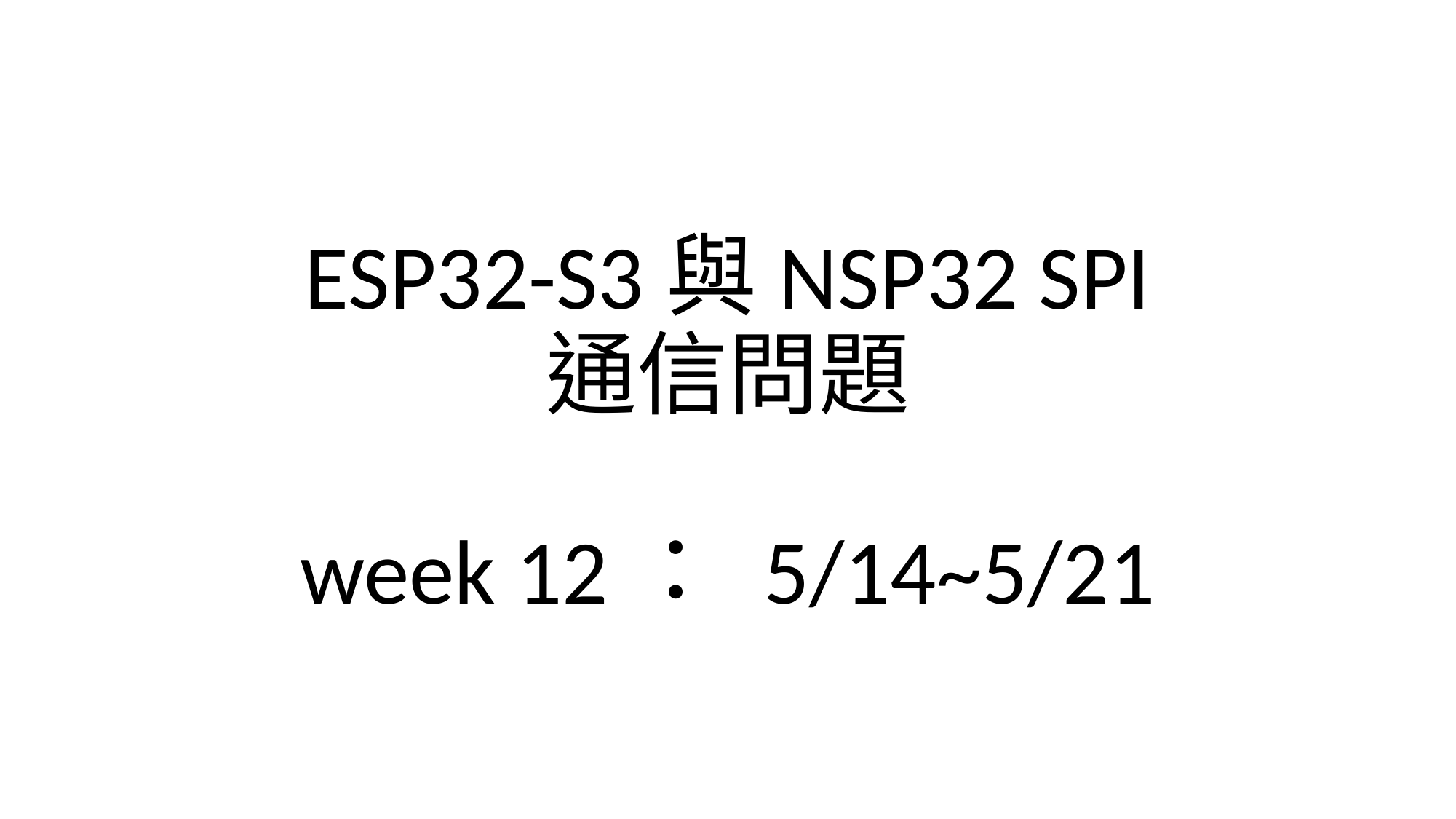

# ESP32-S3與NSP32 SPI 通信問題 week 12： 5/14~5/21